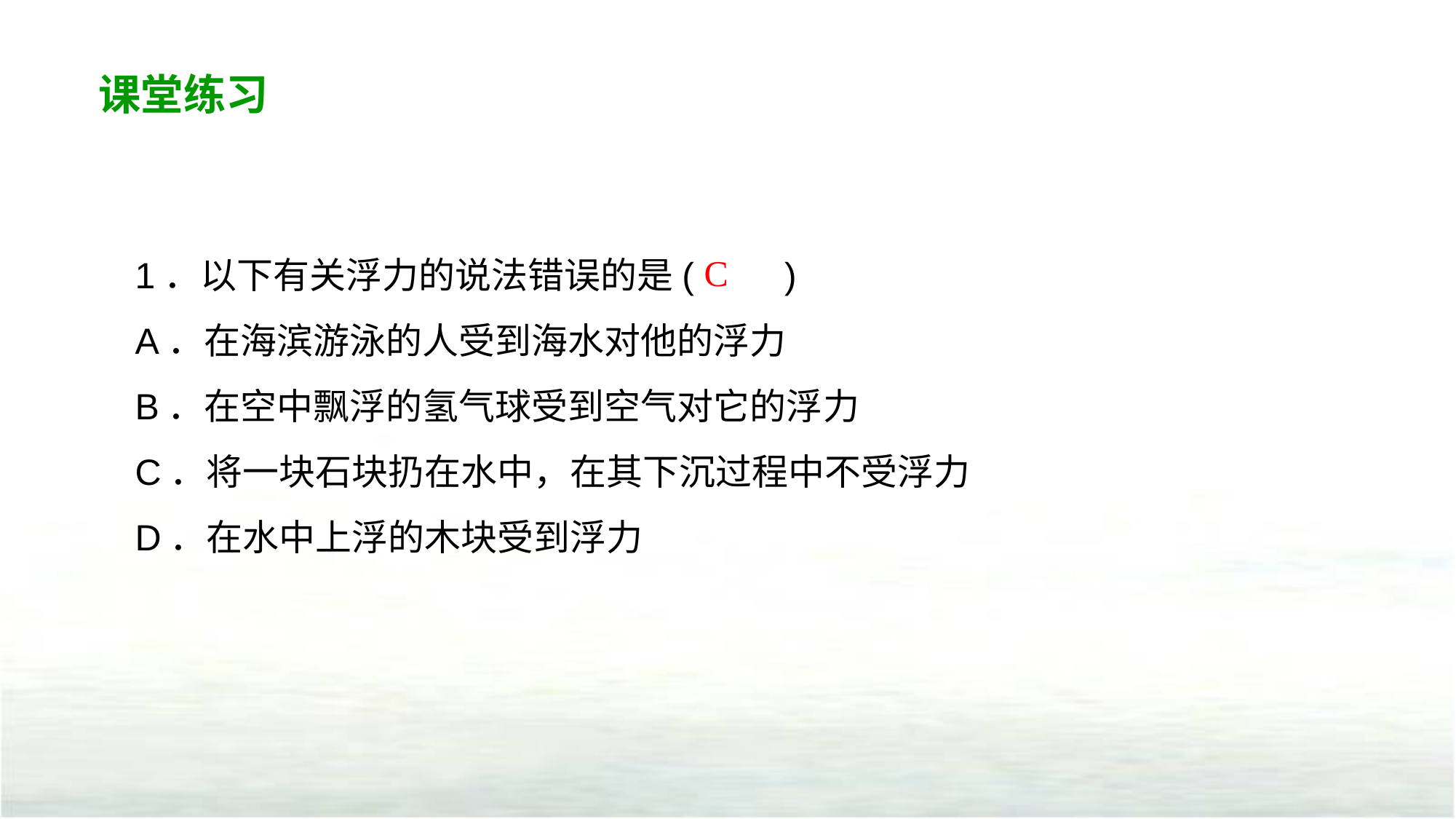

课堂练习
1．以下有关浮力的说法错误的是(　　)
A．在海滨游泳的人受到海水对他的浮力
B．在空中飘浮的氢气球受到空气对它的浮力
C．将一块石块扔在水中，在其下沉过程中不受浮力
D．在水中上浮的木块受到浮力
C